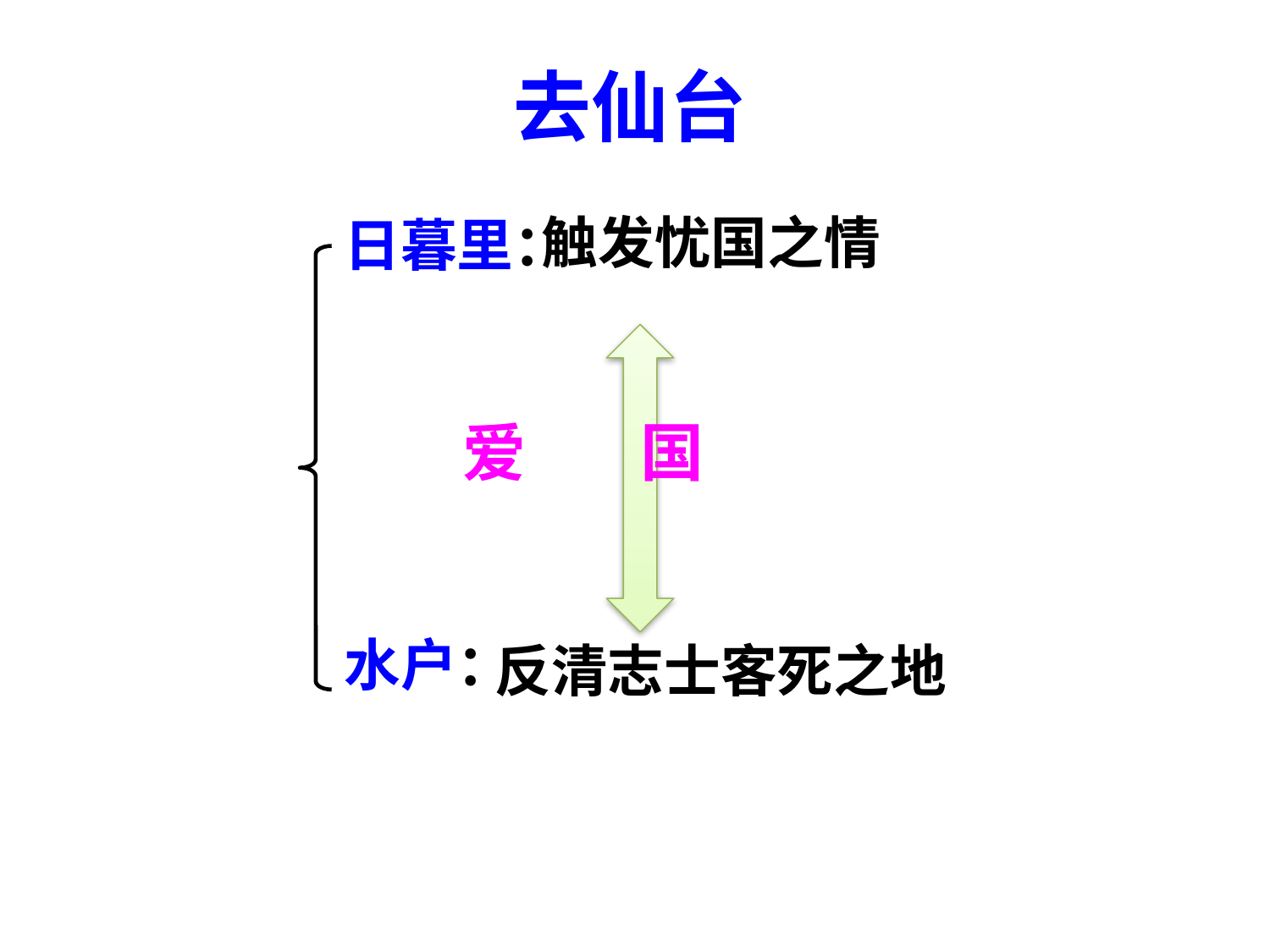

去仙台
触发忧国之情
日暮里：

爱        国
水户：
反清志士客死之地